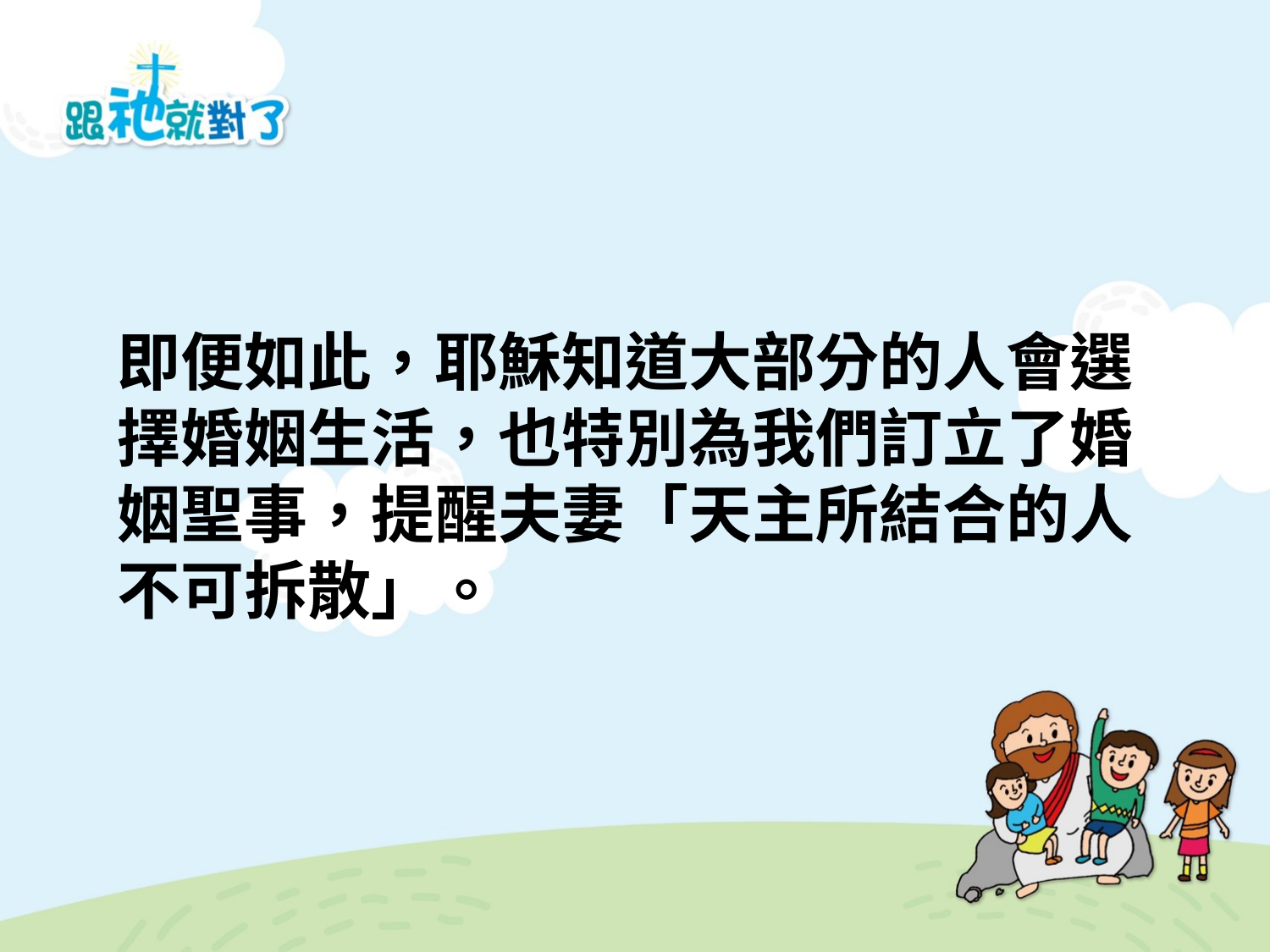

即便如此，耶穌知道大部分的人會選擇婚姻生活，也特別為我們訂立了婚姻聖事，提醒夫妻「天主所結合的人不可拆散」。